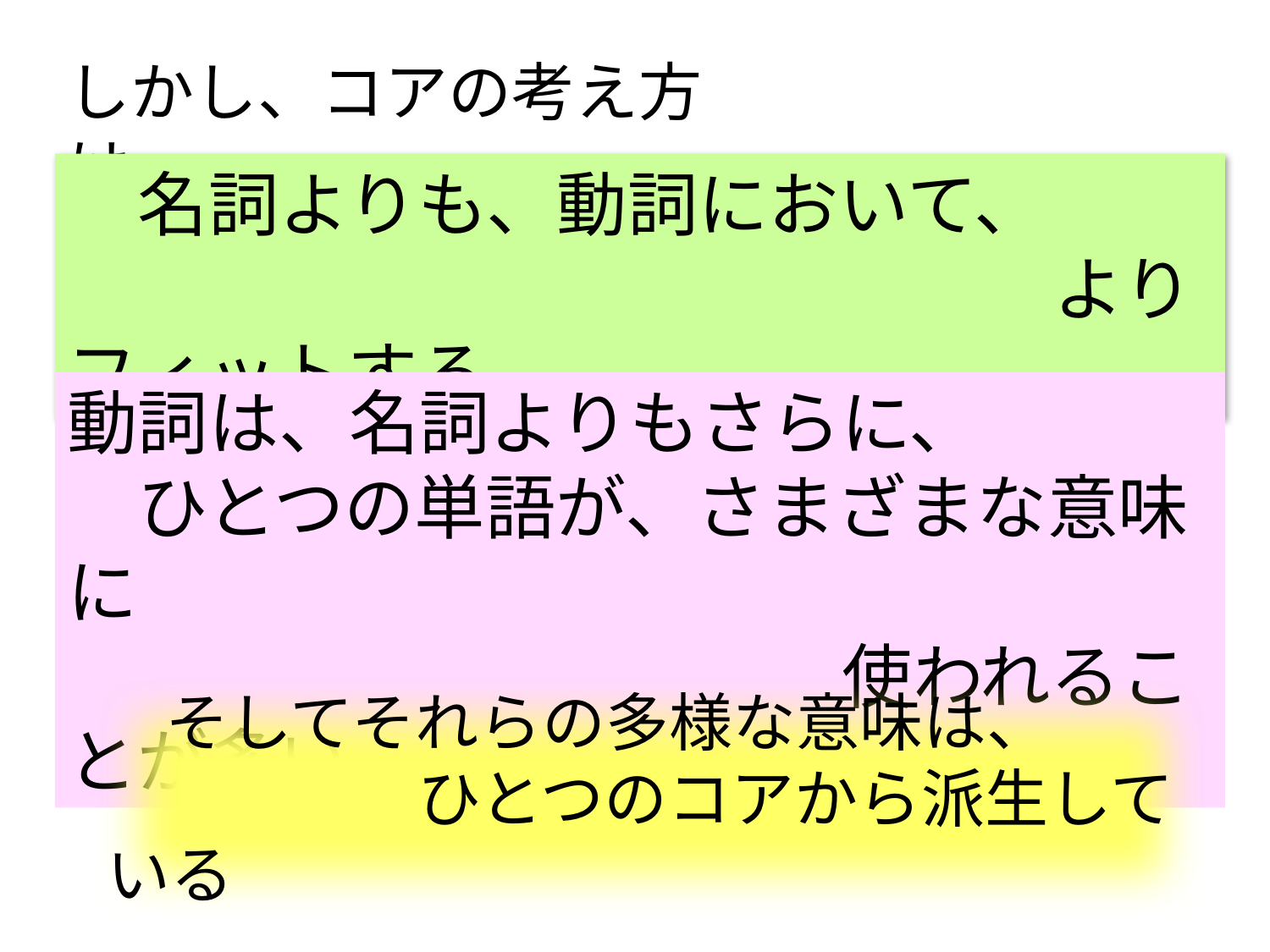

しかし、コアの考え方は・・・
　名詞よりも、動詞において、
　　　　　　　　　　　　　　よりフィットする
動詞は、名詞よりもさらに、
　ひとつの単語が、さまざまな意味に
　　　　　　　　　　　使われることが多い
   そしてそれらの多様な意味は、
　　　　    ひとつのコアから派生している